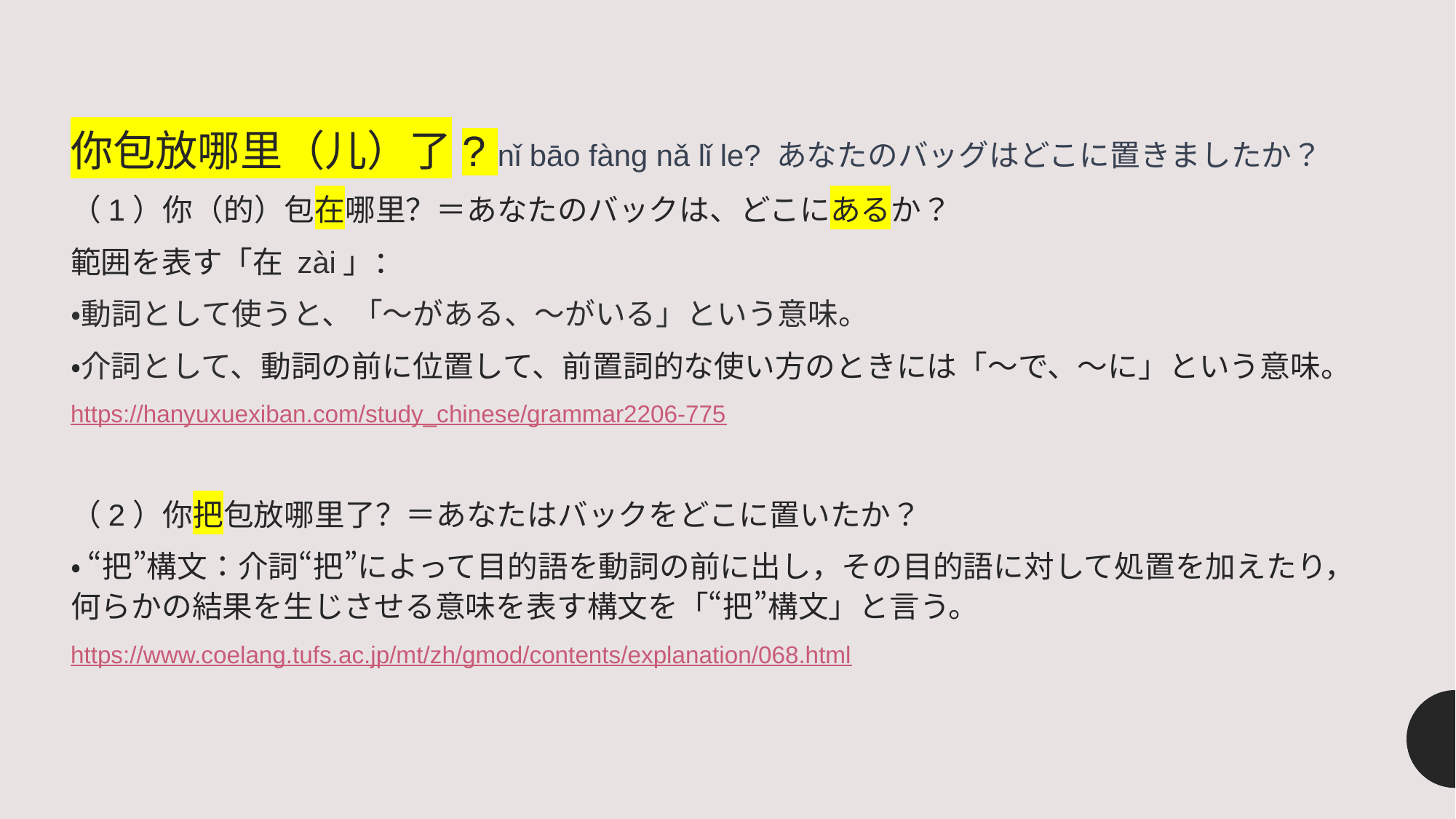

你包放哪里（儿）了? nǐ bāo fàng nǎ lǐ le? あなたのバッグはどこに置きましたか？
（1）你（的）包在哪里？＝あなたのバックは、どこにあるか？
範囲を表す「在 zài」：
・動詞として使うと、「～がある、～がいる」という意味。
・介詞として、動詞の前に位置して、前置詞的な使い方のときには「～で、～に」という意味。
https://hanyuxuexiban.com/study_chinese/grammar2206-775

（2）你把包放哪里了？＝あなたはバックをどこに置いたか？
・ “把”構文：介詞“把”によって目的語を動詞の前に出し，その目的語に対して処置を加えたり，何らかの結果を生じさせる意味を表す構文を「“把”構文」と言う。
https://www.coelang.tufs.ac.jp/mt/zh/gmod/contents/explanation/068.html